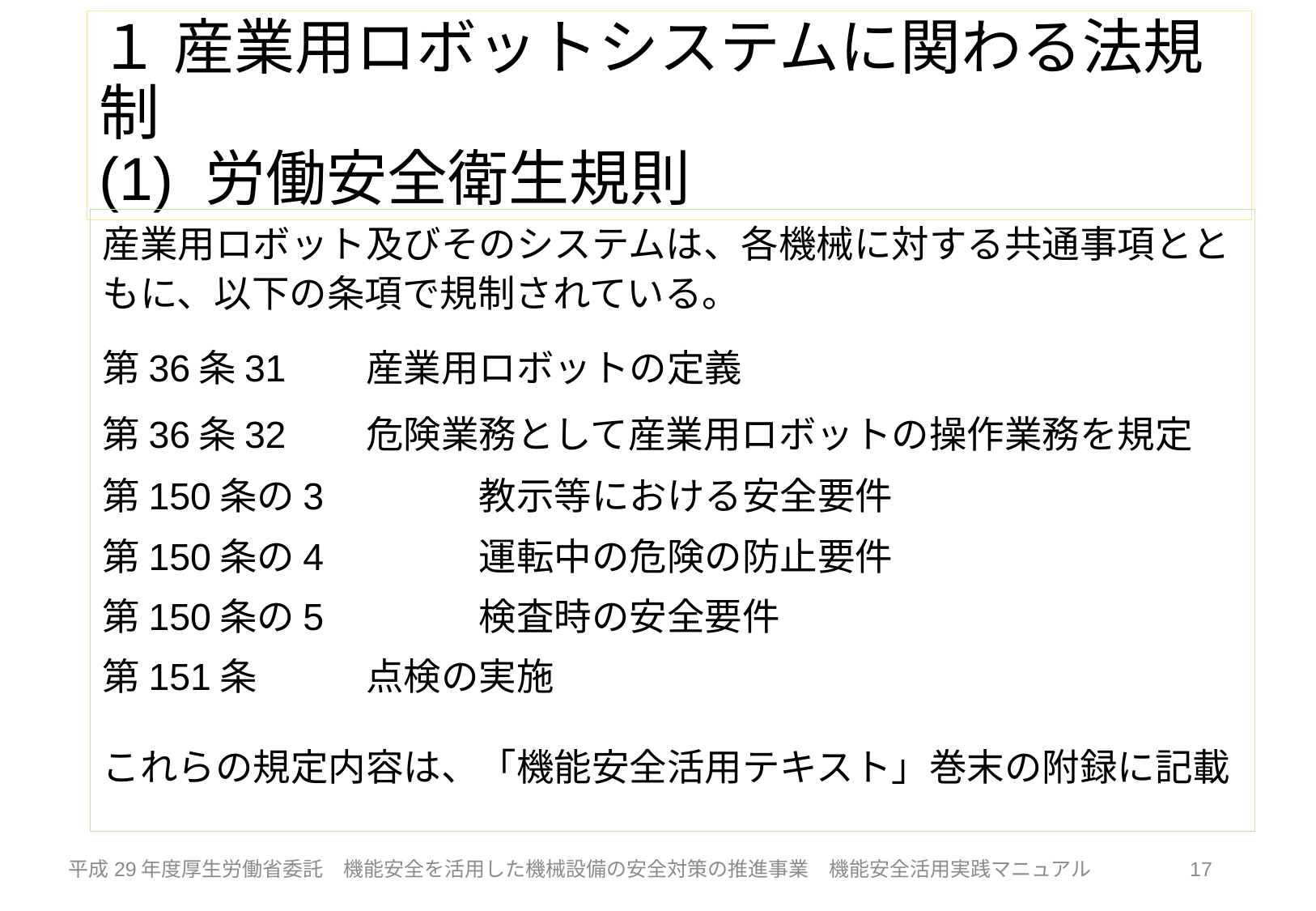

# １ 産業用ロボットシステムに関わる法規制 (1) 労働安全衛生規則
産業用ロボット及びそのシステムは、各機械に対する共通事項とともに、以下の条項で規制されている。

第36条31	　産業用ロボットの定義

第36条32	　危険業務として産業用ロボットの操作業務を規定

第150条の3 	　教示等における安全要件

第150条の4 	　運転中の危険の防止要件

第150条の5 	　検査時の安全要件

第151条 	　点検の実施

これらの規定内容は、「機能安全活用テキスト」巻末の附録に記載
平成29年度厚生労働省委託　機能安全を活用した機械設備の安全対策の推進事業　機能安全活用実践マニュアル
17